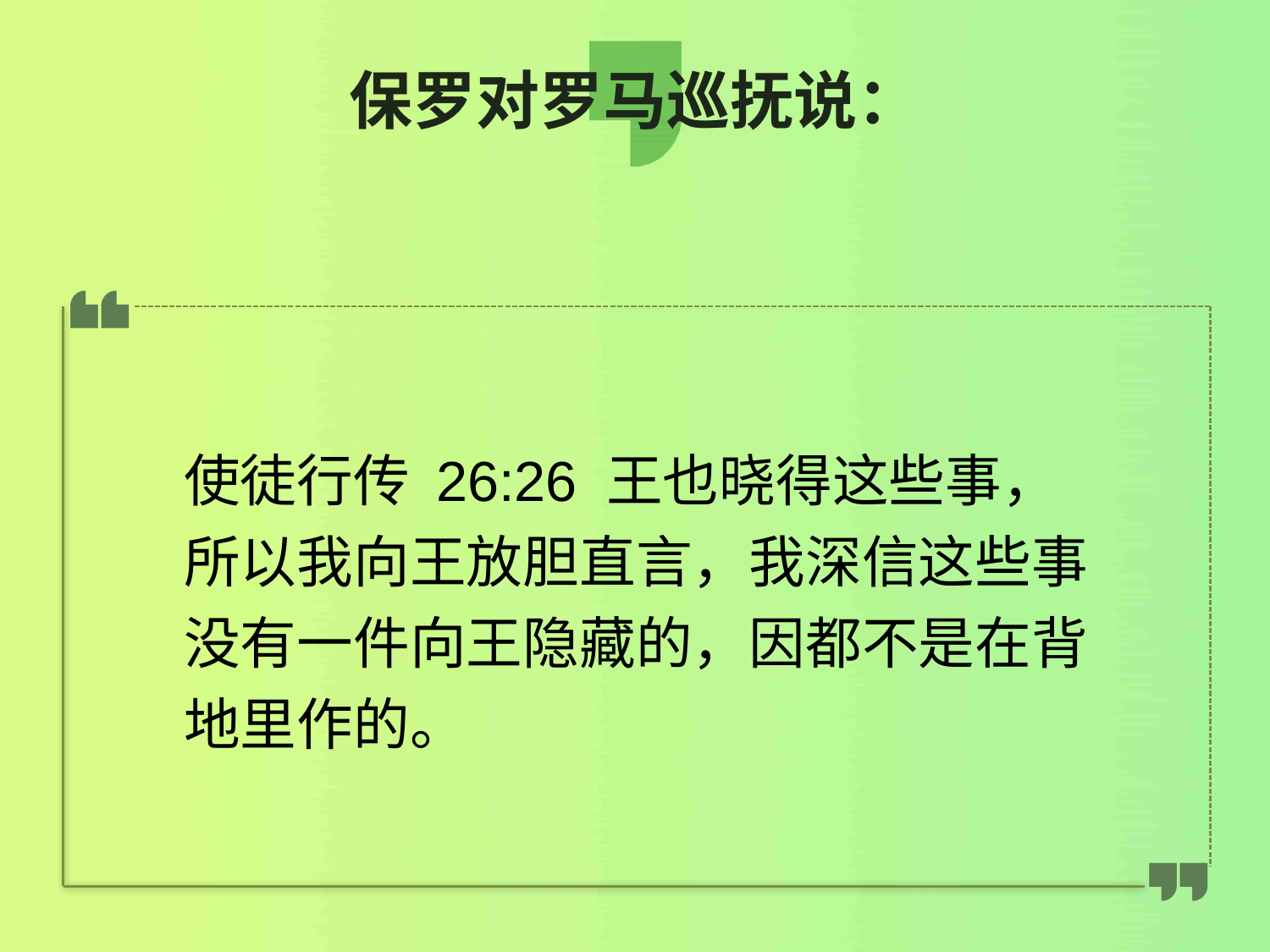

# 保罗对罗马巡抚说：
使徒行传 26:26 王也晓得这些事，所以我向王放胆直言，我深信这些事没有一件向王隐藏的，因都不是在背地里作的。